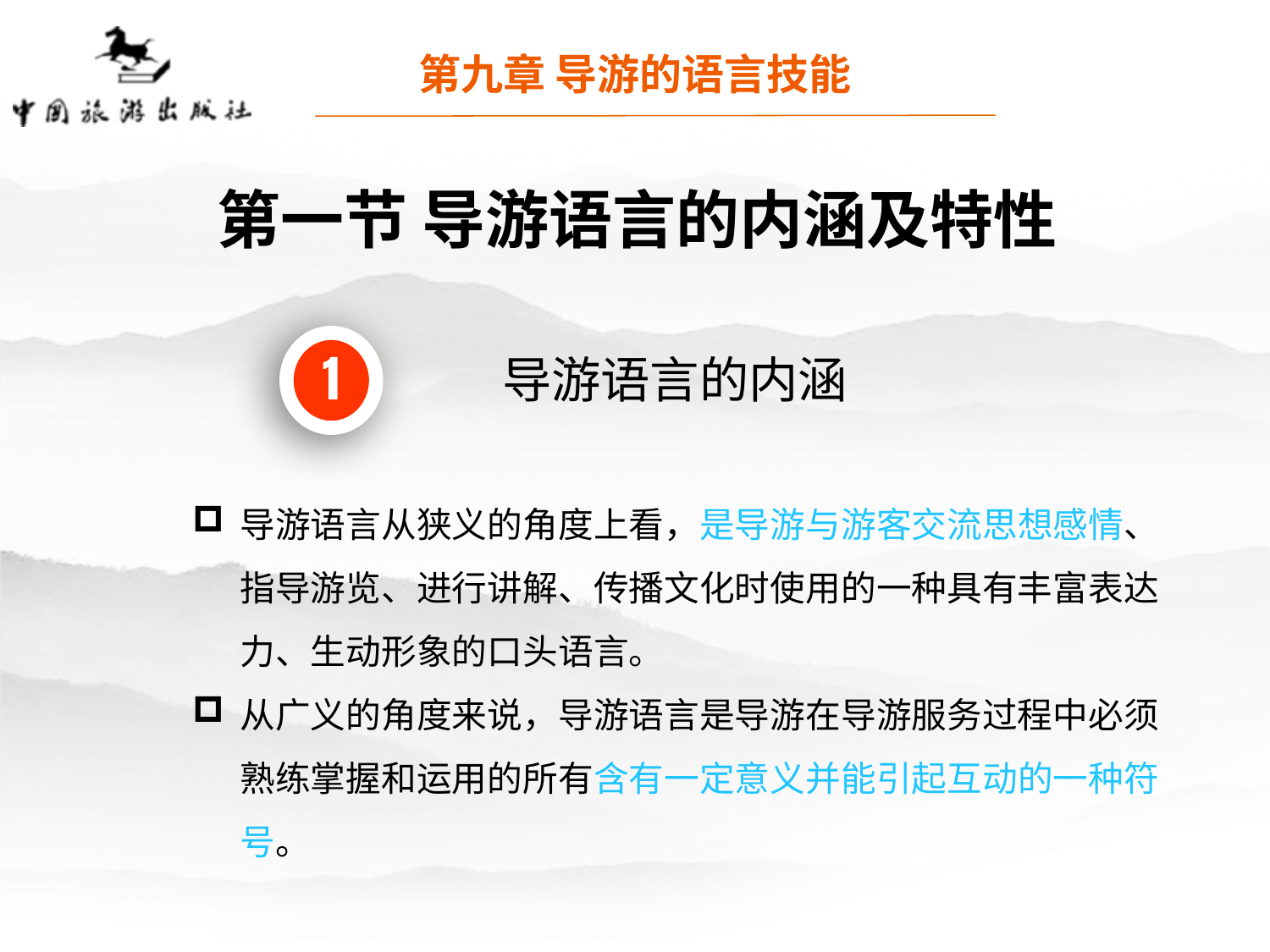

第九章 导游的语言技能
第一节 导游语言的内涵及特性
1
导游语言的内涵
导游语言从狭义的角度上看，是导游与游客交流思想感情、指导游览、进行讲解、传播文化时使用的一种具有丰富表达力、生动形象的口头语言。
从广义的角度来说，导游语言是导游在导游服务过程中必须熟练掌握和运用的所有含有一定意义并能引起互动的一种符号。